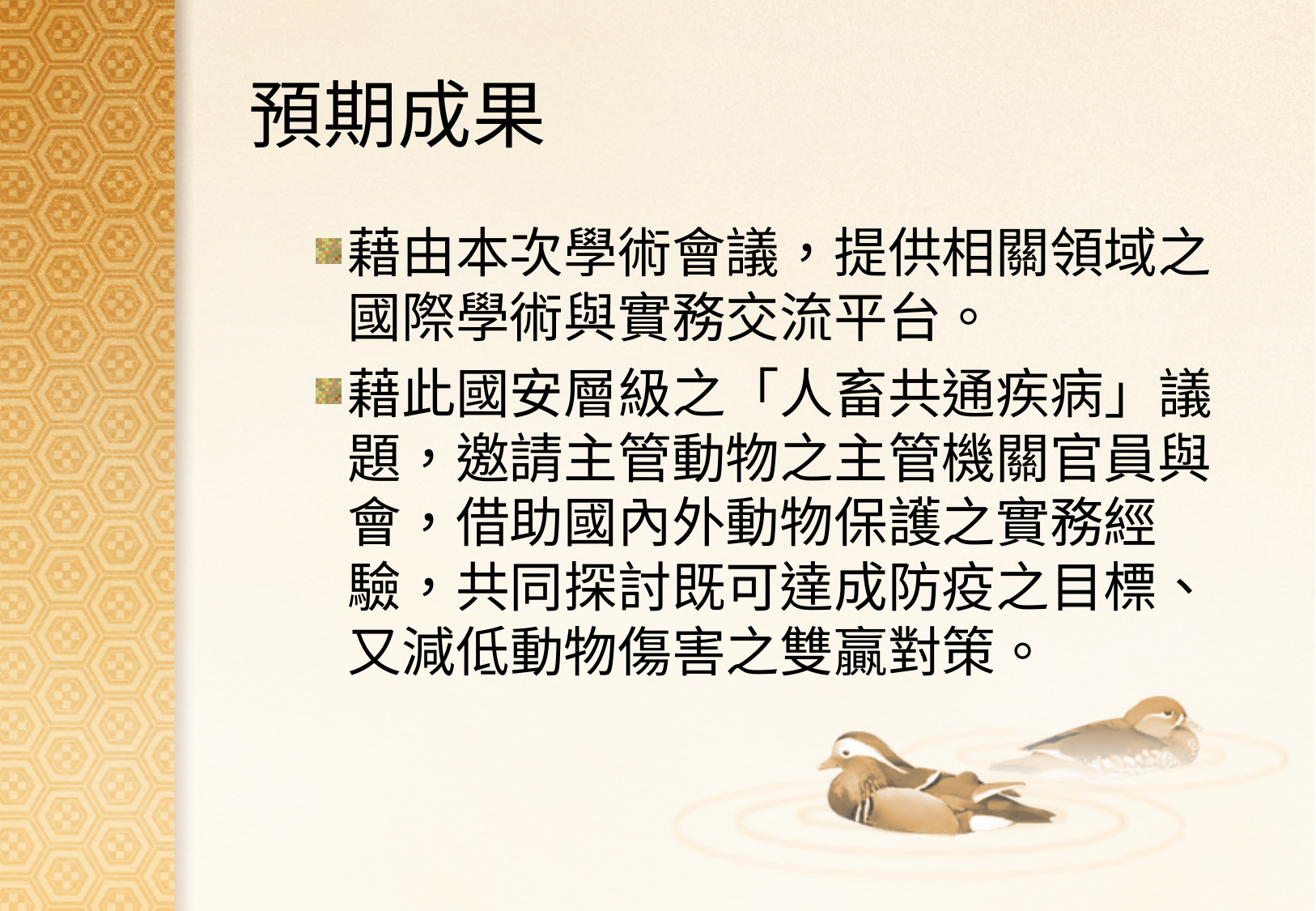

# 預期成果
藉由本次學術會議，提供相關領域之國際學術與實務交流平台。
藉此國安層級之「人畜共通疾病」議題，邀請主管動物之主管機關官員與會，借助國內外動物保護之實務經驗，共同探討既可達成防疫之目標、又減低動物傷害之雙贏對策。